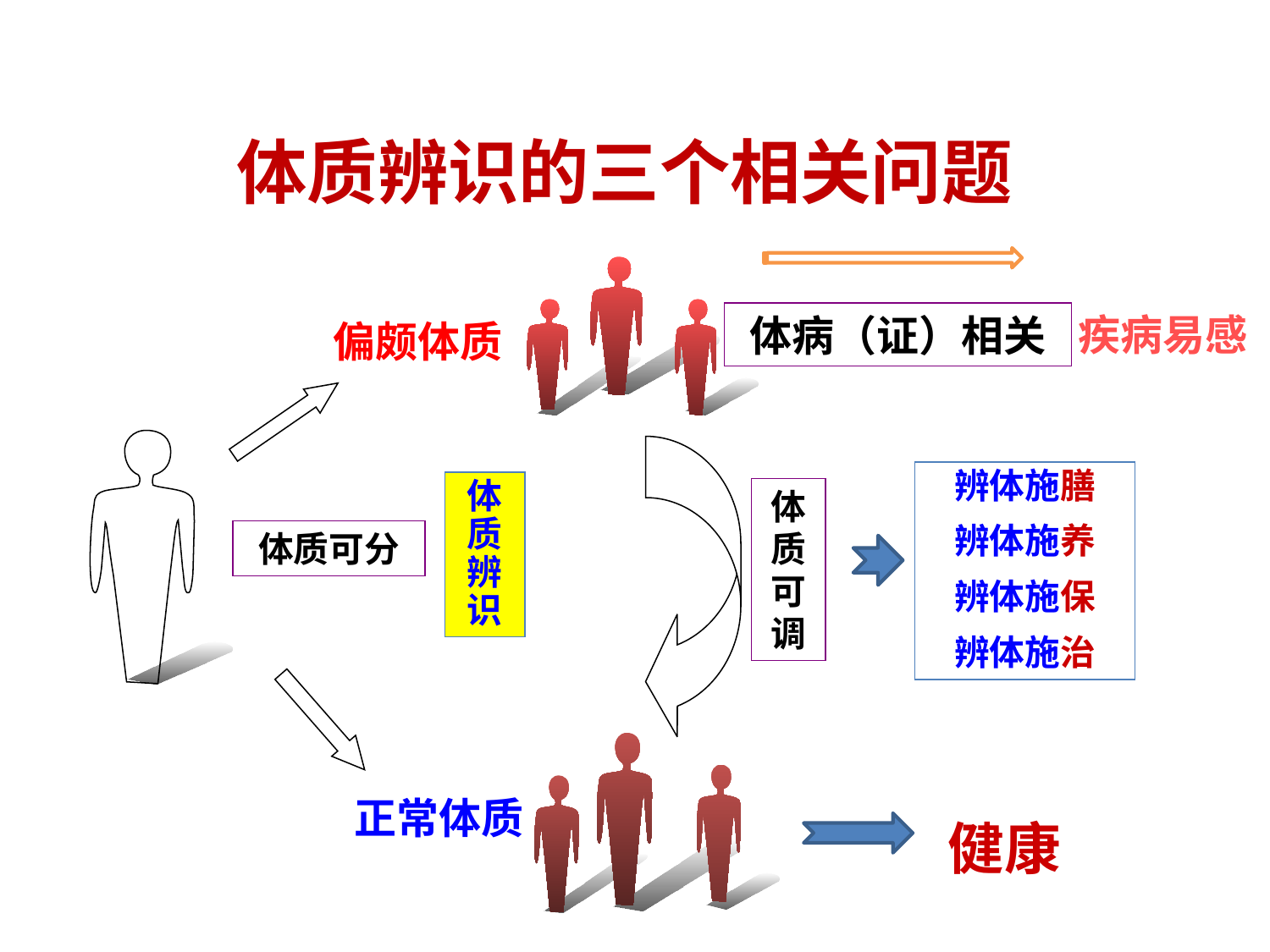

# 体质辨识的三个相关问题

疾病易感
体病（证）相关
偏颇体质

体质
辨体施膳
辨体施养
辨体施保
辨体施治
体质辨识
体质可调
体质可分

正常体质
健康